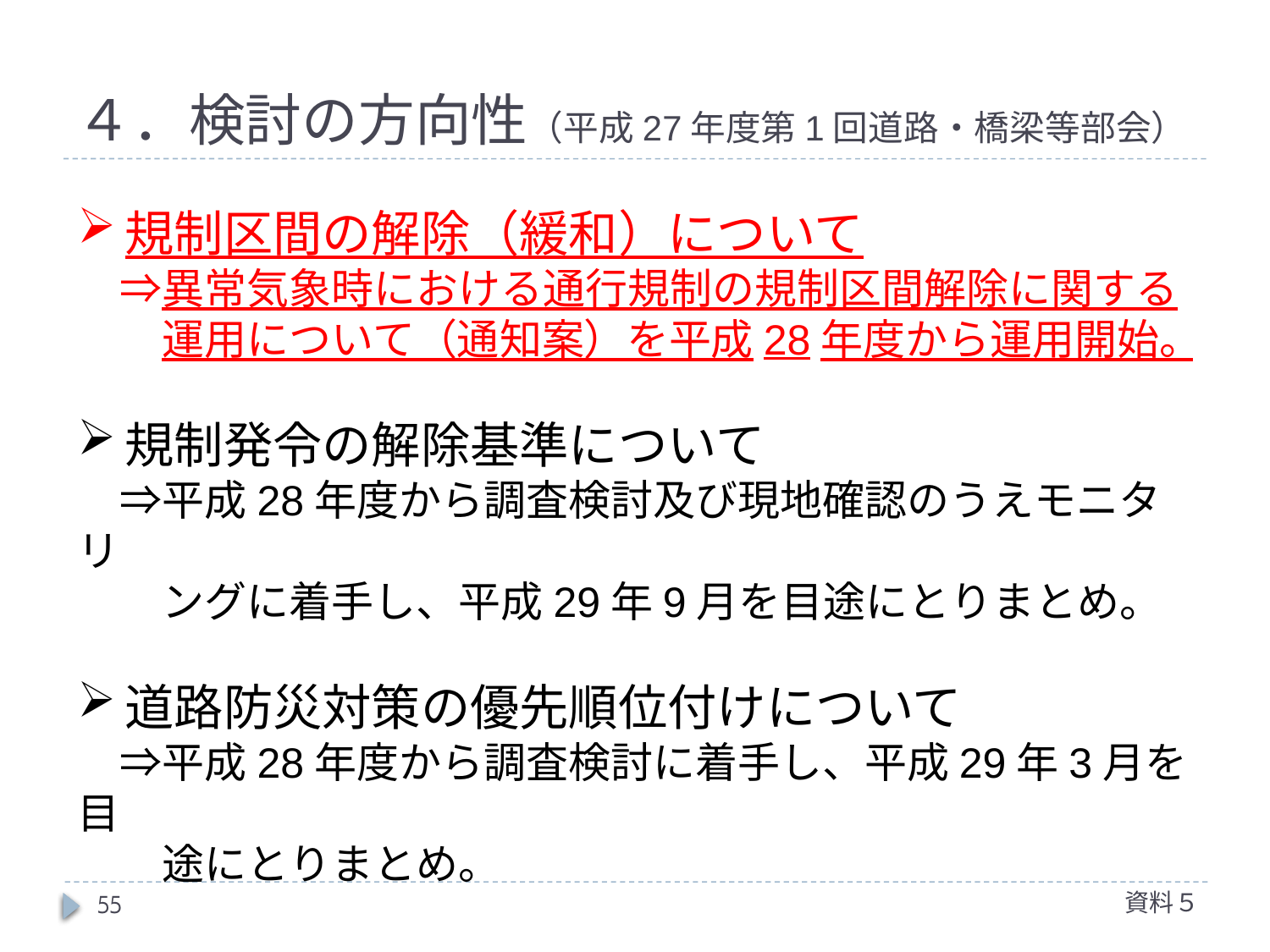

# ４．検討の方向性（平成27年度第1回道路・橋梁等部会）
規制区間の解除（緩和）について
　⇒異常気象時における通行規制の規制区間解除に関する
　　運用について（通知案）を平成28年度から運用開始。

規制発令の解除基準について
　⇒平成28年度から調査検討及び現地確認のうえモニタリ
　　ングに着手し、平成29年9月を目途にとりまとめ。

道路防災対策の優先順位付けについて
　⇒平成28年度から調査検討に着手し、平成29年3月を目
　　途にとりまとめ。
資料５
55